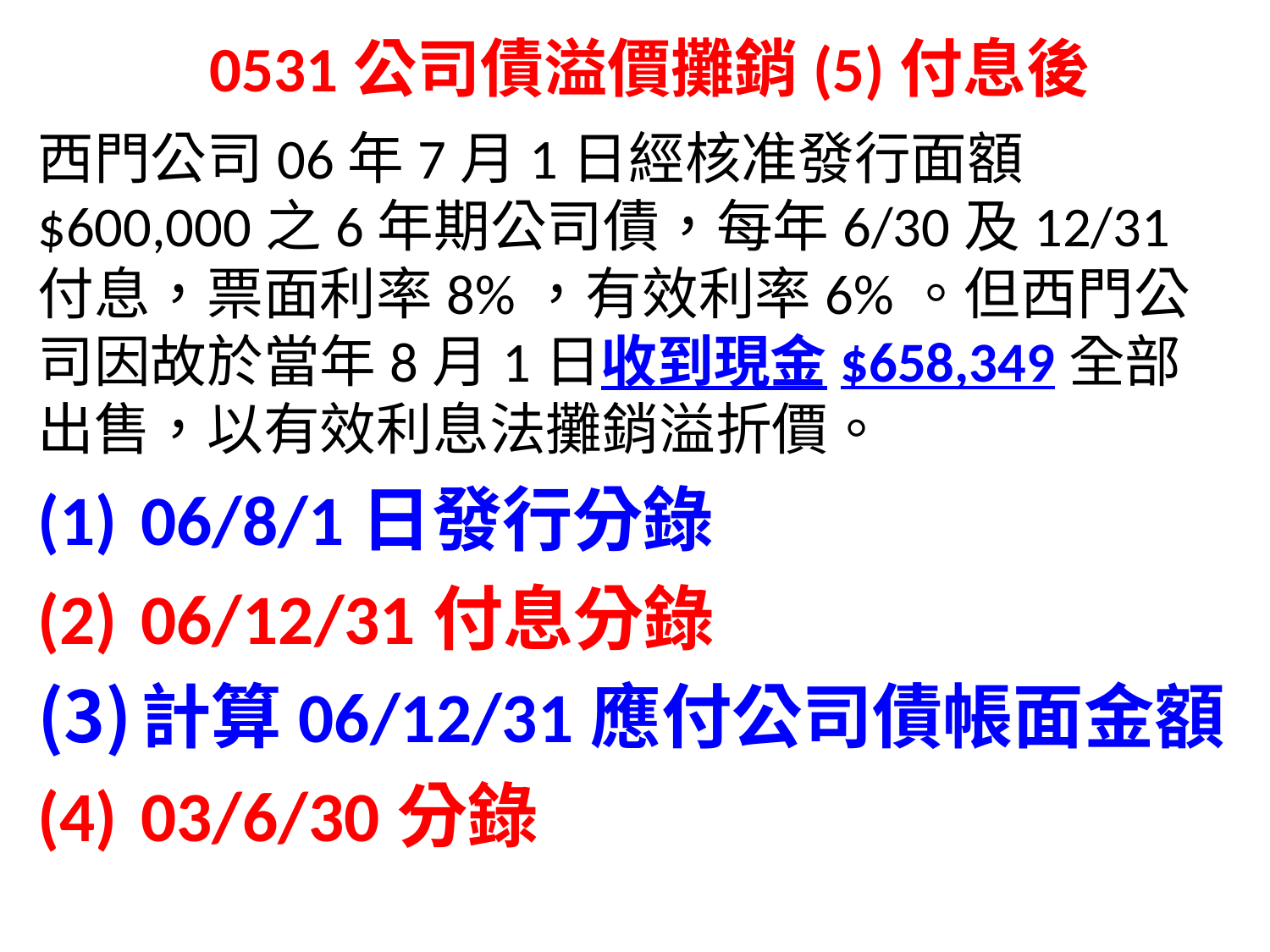

# 0531公司債溢價攤銷(5)付息後
西門公司06年7月1日經核准發行面額$600,000之6年期公司債，每年6/30及12/31付息，票面利率8%，有效利率6%。但西門公司因故於當年8月1日收到現金$658,349全部出售，以有效利息法攤銷溢折價。
06/8/1日發行分錄
06/12/31付息分錄
計算06/12/31應付公司債帳面金額
03/6/30分錄